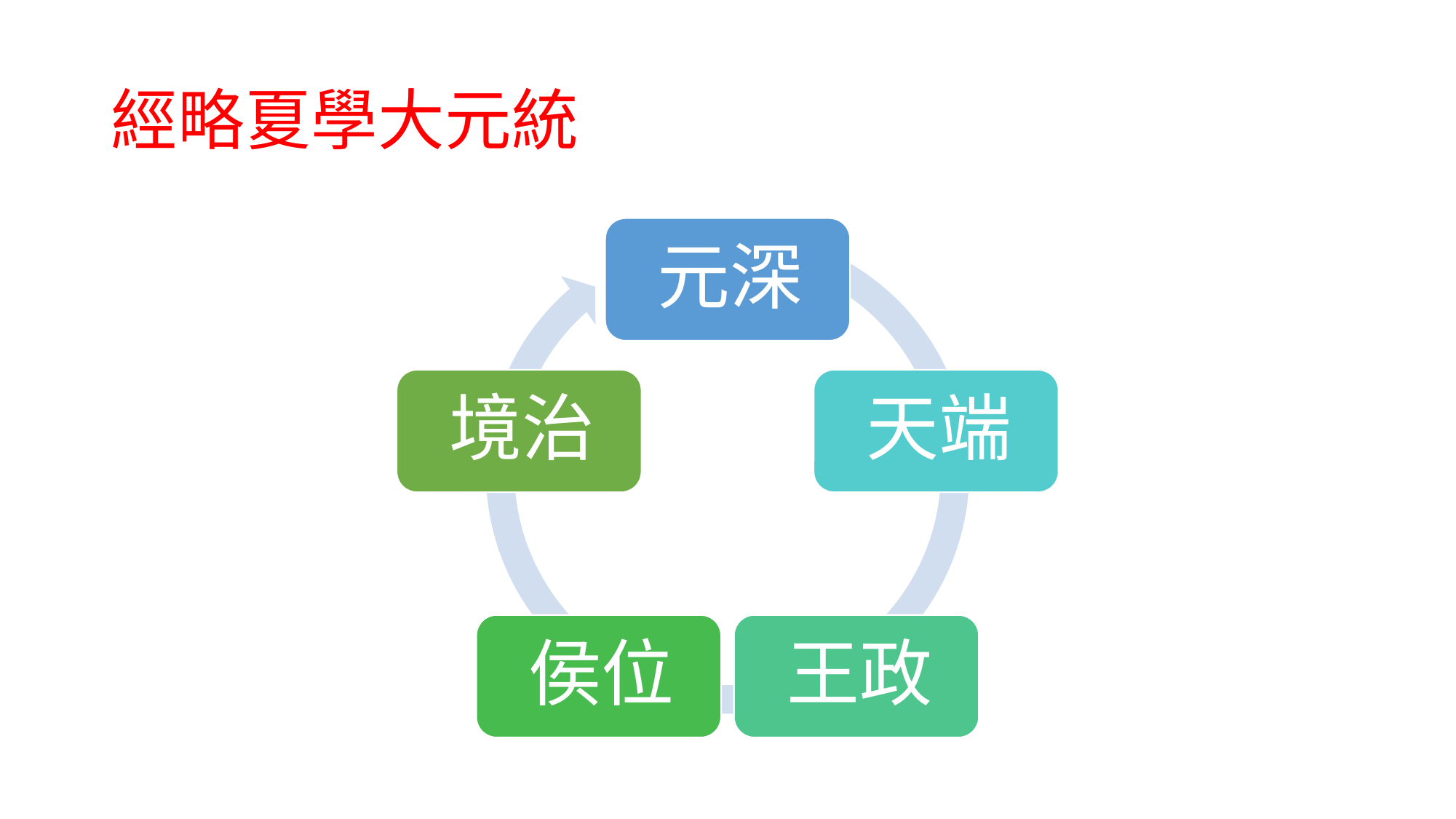

# 經略夏學大元統
元深
天端
王政
侯位
境治